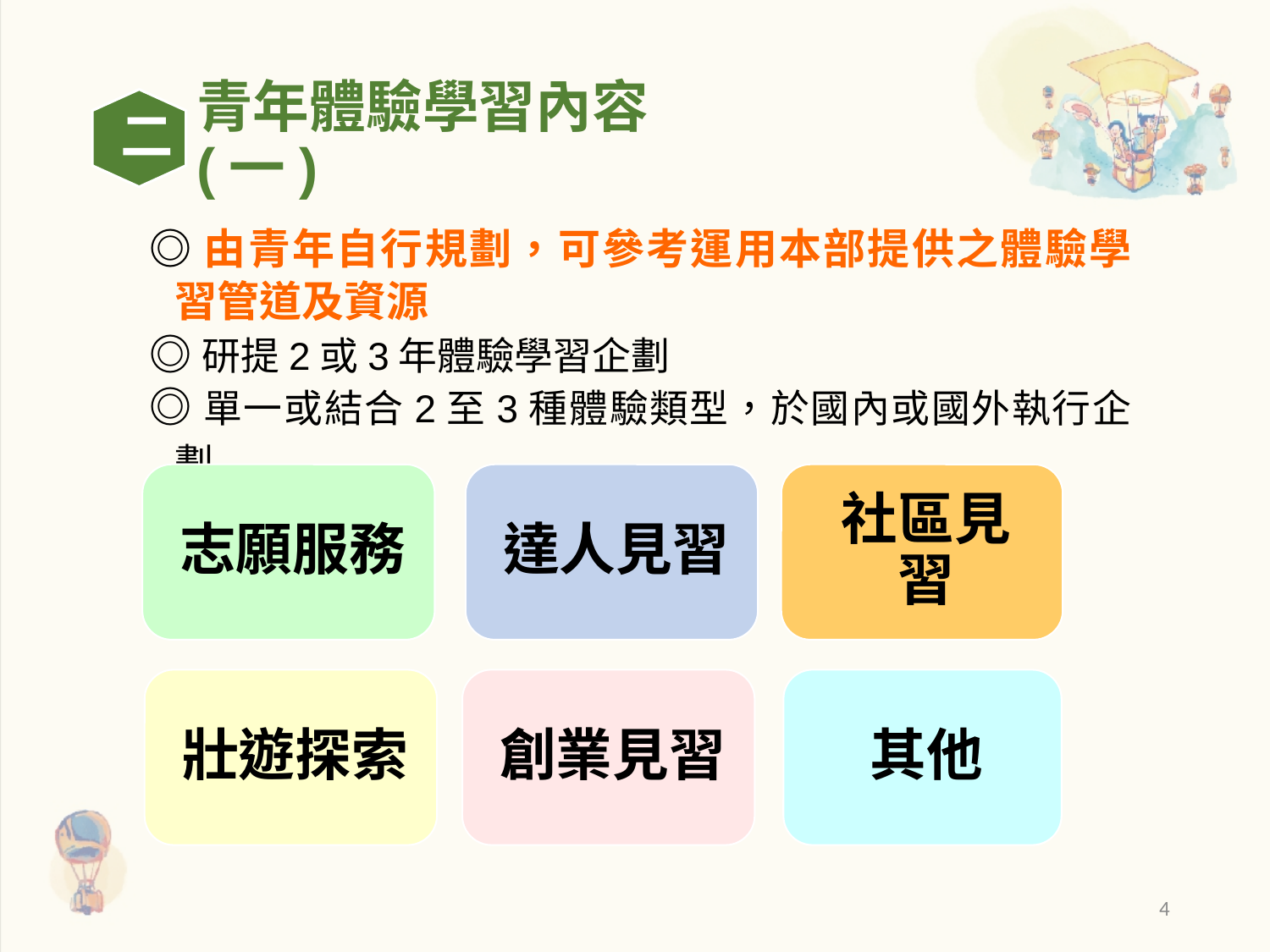

二
青年體驗學習內容(一)
◎由青年自行規劃，可參考運用本部提供之體驗學習管道及資源
◎研提2或3年體驗學習企劃
◎單一或結合2至3種體驗類型，於國內或國外執行企劃
壯遊探索
志願服務
達人見習
創業見習
其他
社區見習
4